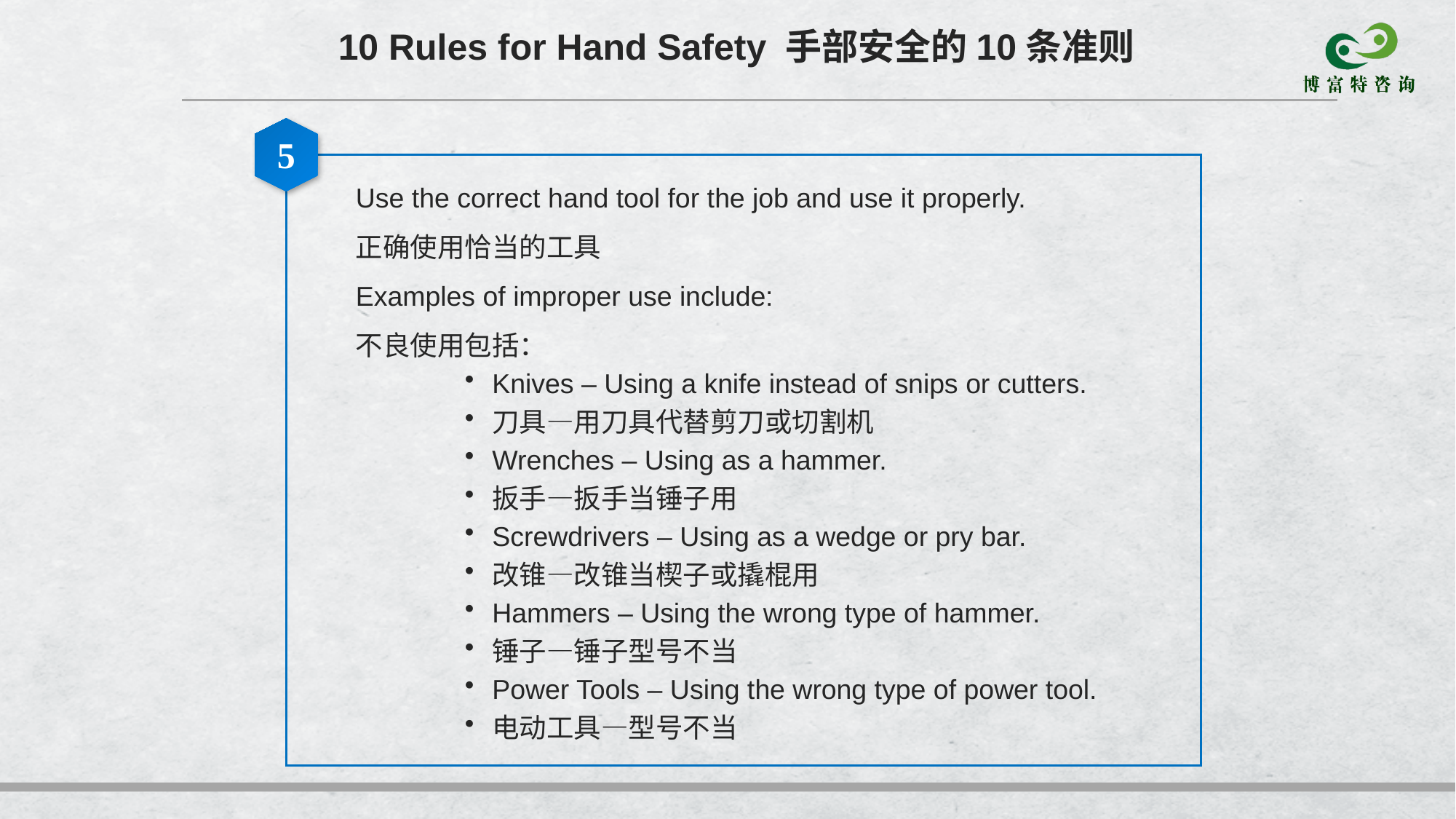

10 Rules for Hand Safety 手部安全的10条准则

5

Use the correct hand tool for the job and use it properly.
正确使用恰当的工具
Examples of improper use include:
不良使用包括：
Knives – Using a knife instead of snips or cutters.
刀具—用刀具代替剪刀或切割机
Wrenches – Using as a hammer.
扳手—扳手当锤子用
Screwdrivers – Using as a wedge or pry bar.
改锥—改锥当楔子或撬棍用
Hammers – Using the wrong type of hammer.
锤子—锤子型号不当
Power Tools – Using the wrong type of power tool.
电动工具—型号不当